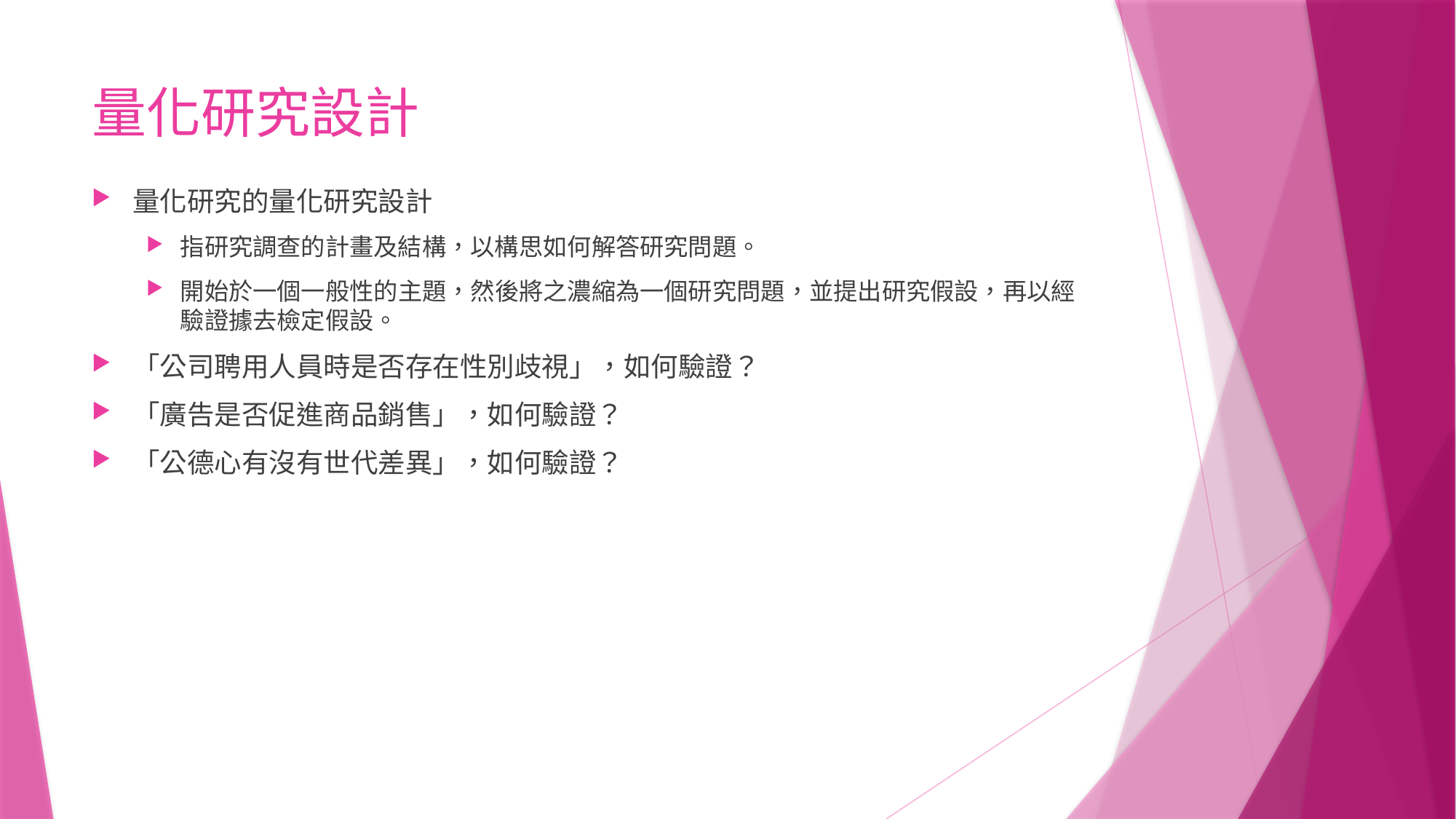

# 量化研究設計
量化研究的量化研究設計
指研究調查的計畫及結構，以構思如何解答研究問題。
開始於一個一般性的主題，然後將之濃縮為一個研究問題，並提出研究假設，再以經驗證據去檢定假設。
「公司聘用人員時是否存在性別歧視」，如何驗證？
「廣告是否促進商品銷售」，如何驗證？
「公德心有沒有世代差異」，如何驗證？